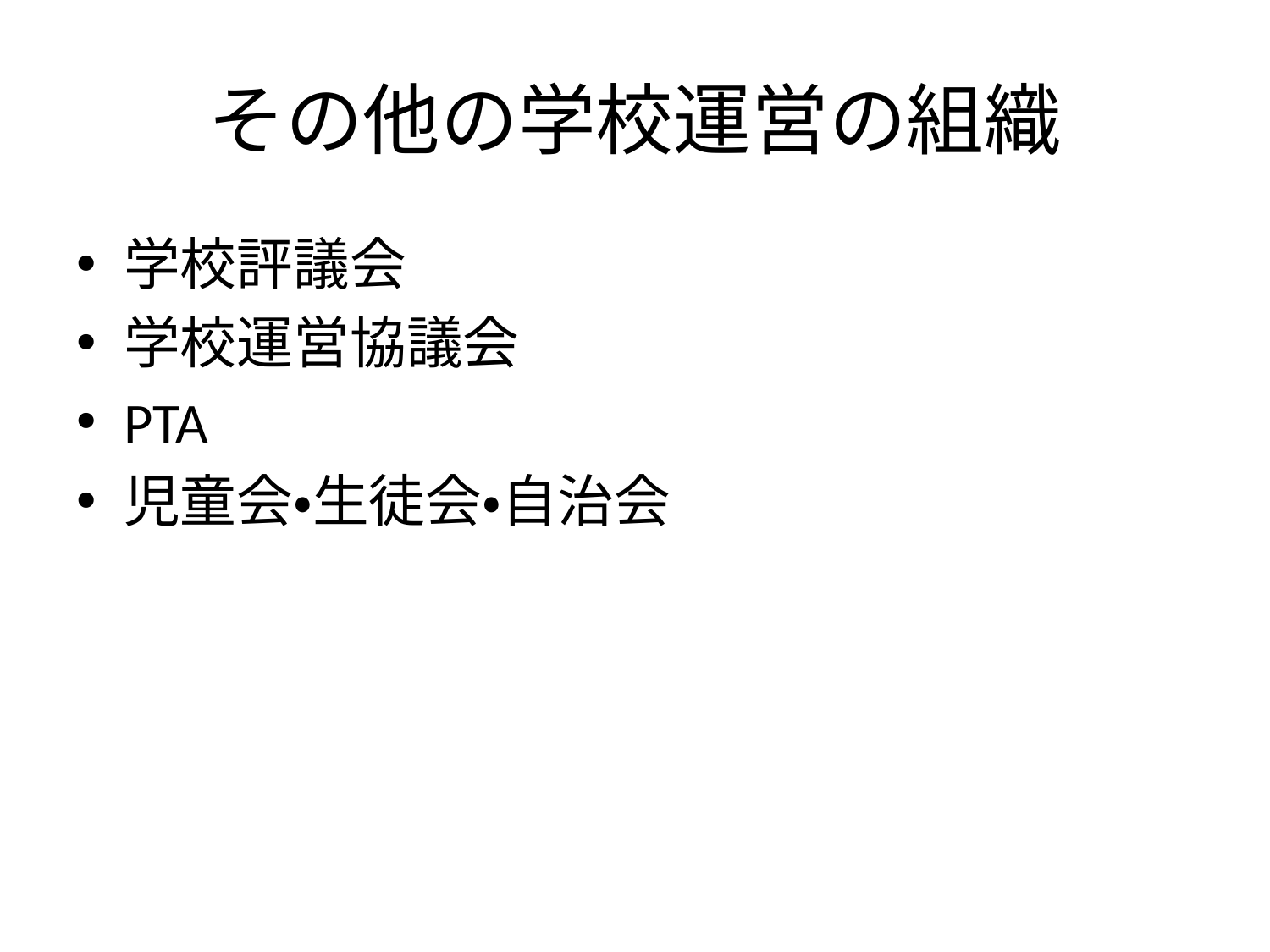

# その他の学校運営の組織
学校評議会
学校運営協議会
PTA
児童会・生徒会・自治会